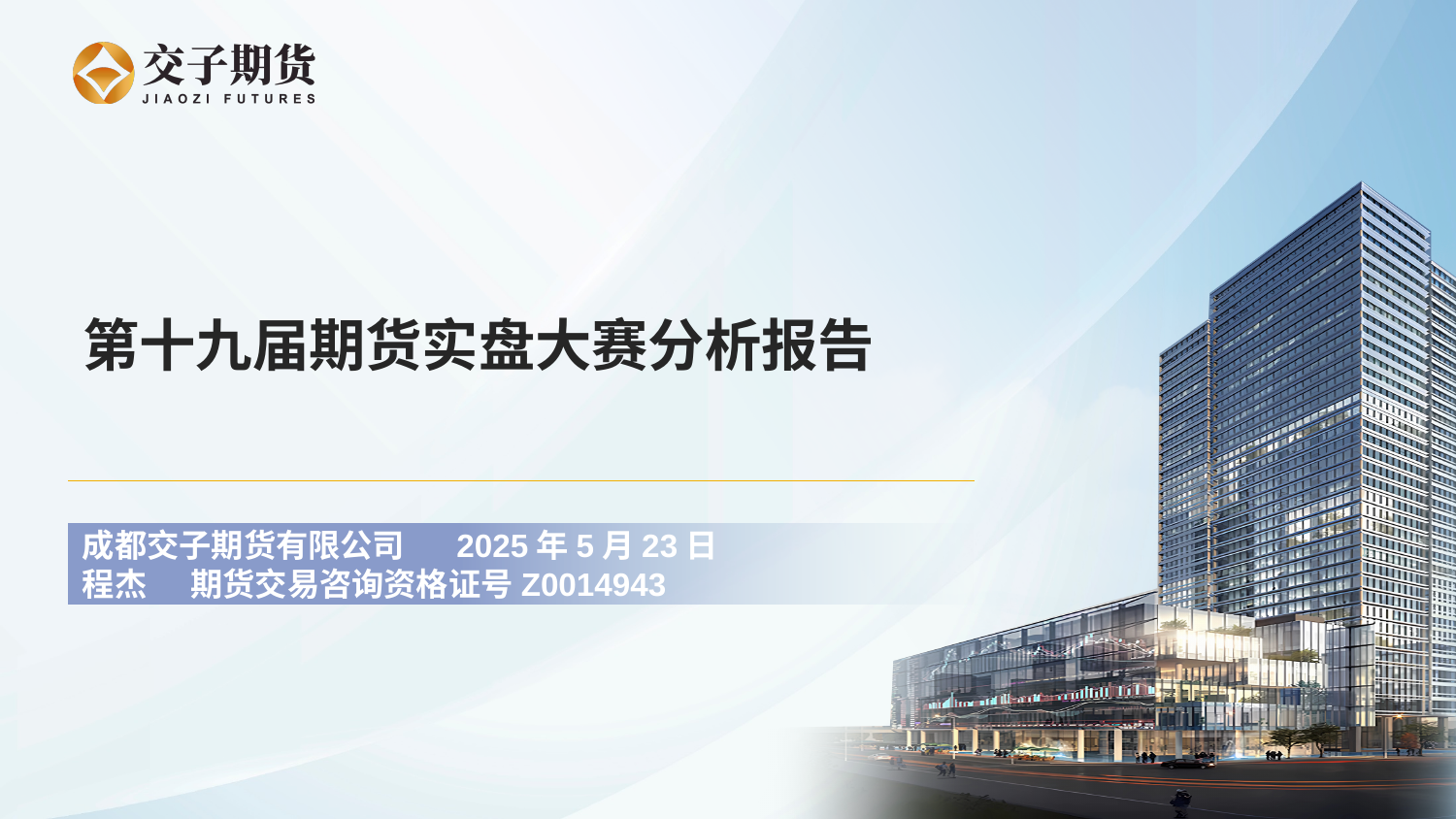

# 第十九届期货实盘大赛分析报告

成都交子期货有限公司      2025年5月23日
程杰      期货交易咨询资格证号Z0014943